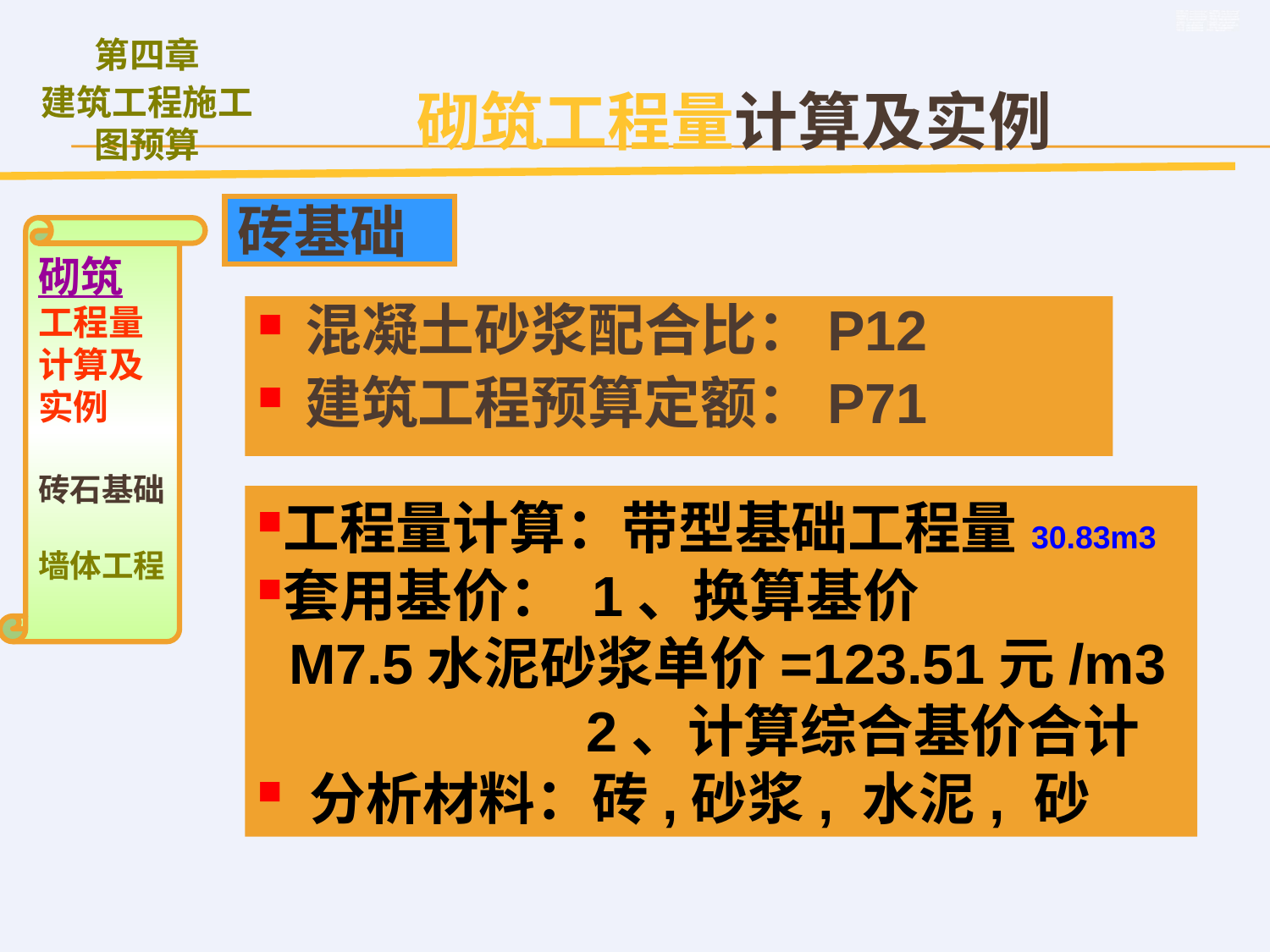

砌筑工程量计算及实例
砖基础
砌筑
工程量计算及实例

砖石基础

墙体工程

混凝土砂浆配合比：P12
建筑工程预算定额：P71
工程量计算：带型基础工程量30.83m3
套用基价： 1、换算基价
  M7.5水泥砂浆单价=123.51元/m3
                     2、计算综合基价合计
 分析材料：砖,砂浆, 水泥, 砂
22